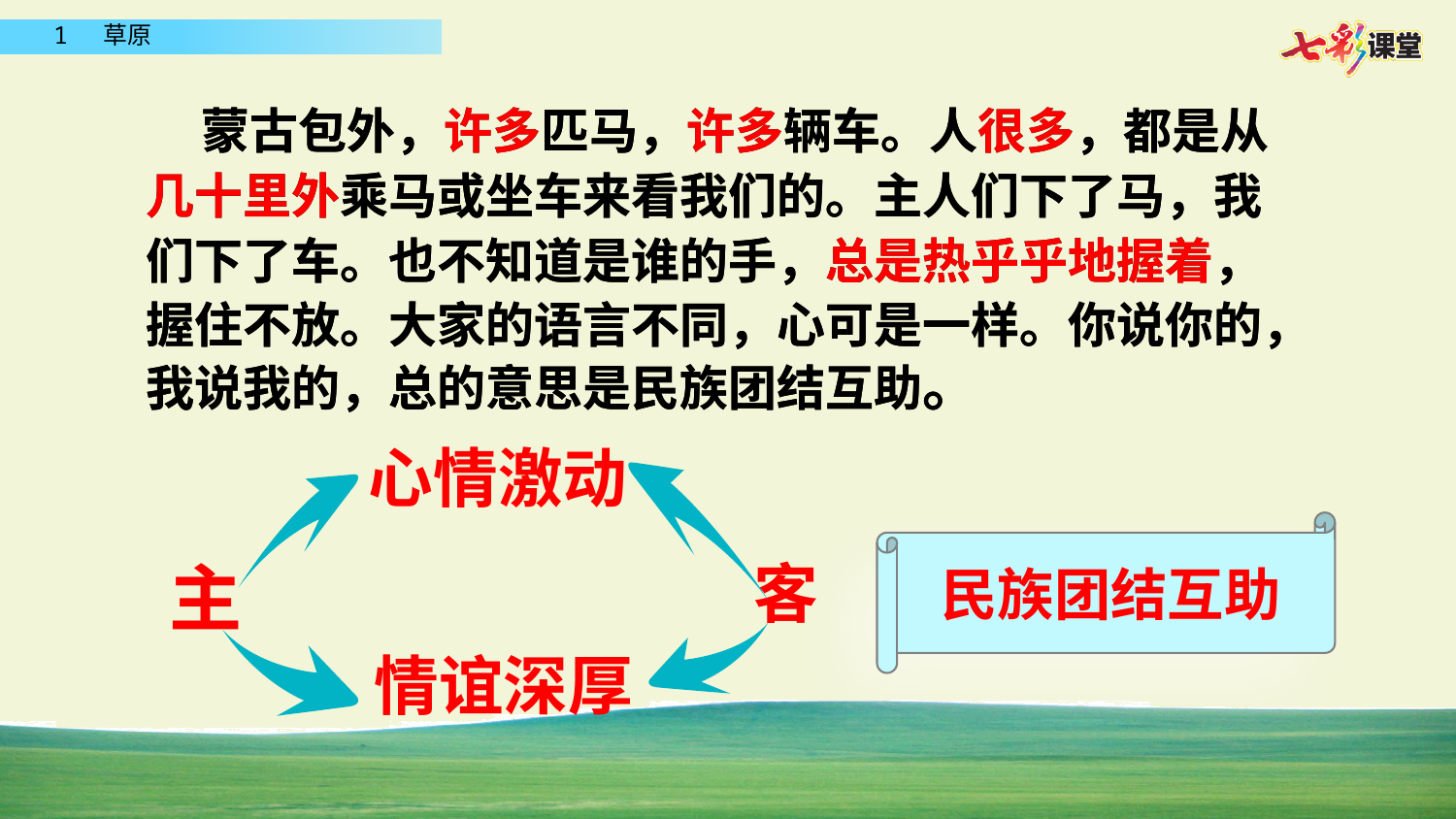

蒙古包外，许多匹马，许多辆车。人很多，都是从几十里外乘马或坐车来看我们的。主人们下了马，我们下了车。也不知道是谁的手，总是热乎乎地握着，握住不放。大家的语言不同，心可是一样。你说你的，我说我的，总的意思是民族团结互助。
    蒙古包外，许多匹马，许多辆车。人很多，都是从几十里外乘马或坐车来看我们的。主人们下了马，我们下了车。也不知道是谁的手，总是热乎乎地握着，握住不放。大家的语言不同，心可是一样。你说你的，我说我的，总的意思是民族团结互助。
心情激动

民族团结互助
主
客

情谊深厚